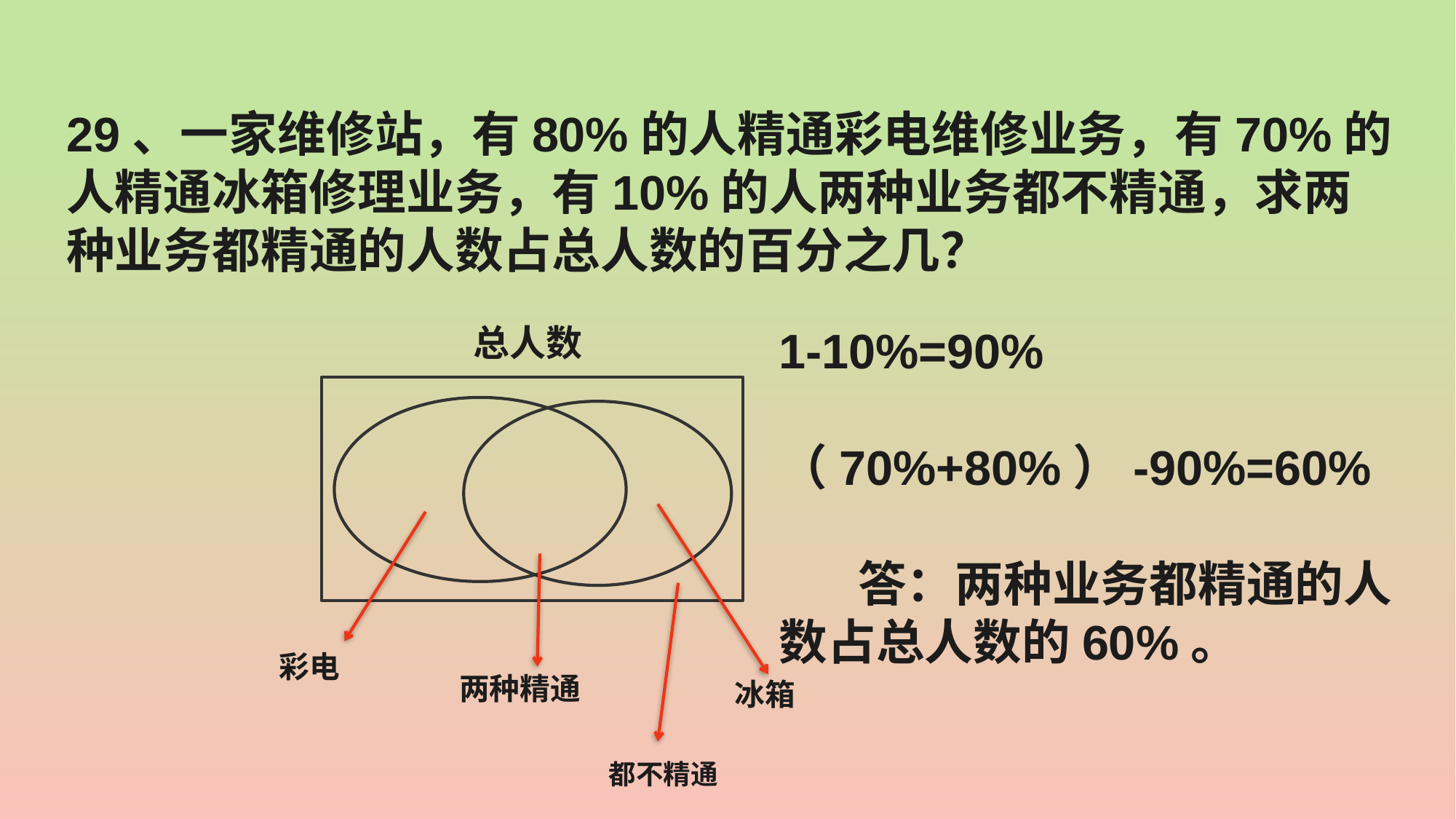

29、一家维修站，有80%的人精通彩电维修业务，有70%的人精通冰箱修理业务，有10%的人两种业务都不精通，求两种业务都精通的人数占总人数的百分之几？
总人数
1-10%=90%

（70%+80%）-90%=60%

     答：两种业务都精通的人数占总人数的60%。

彩电
两种精通
冰箱
都不精通